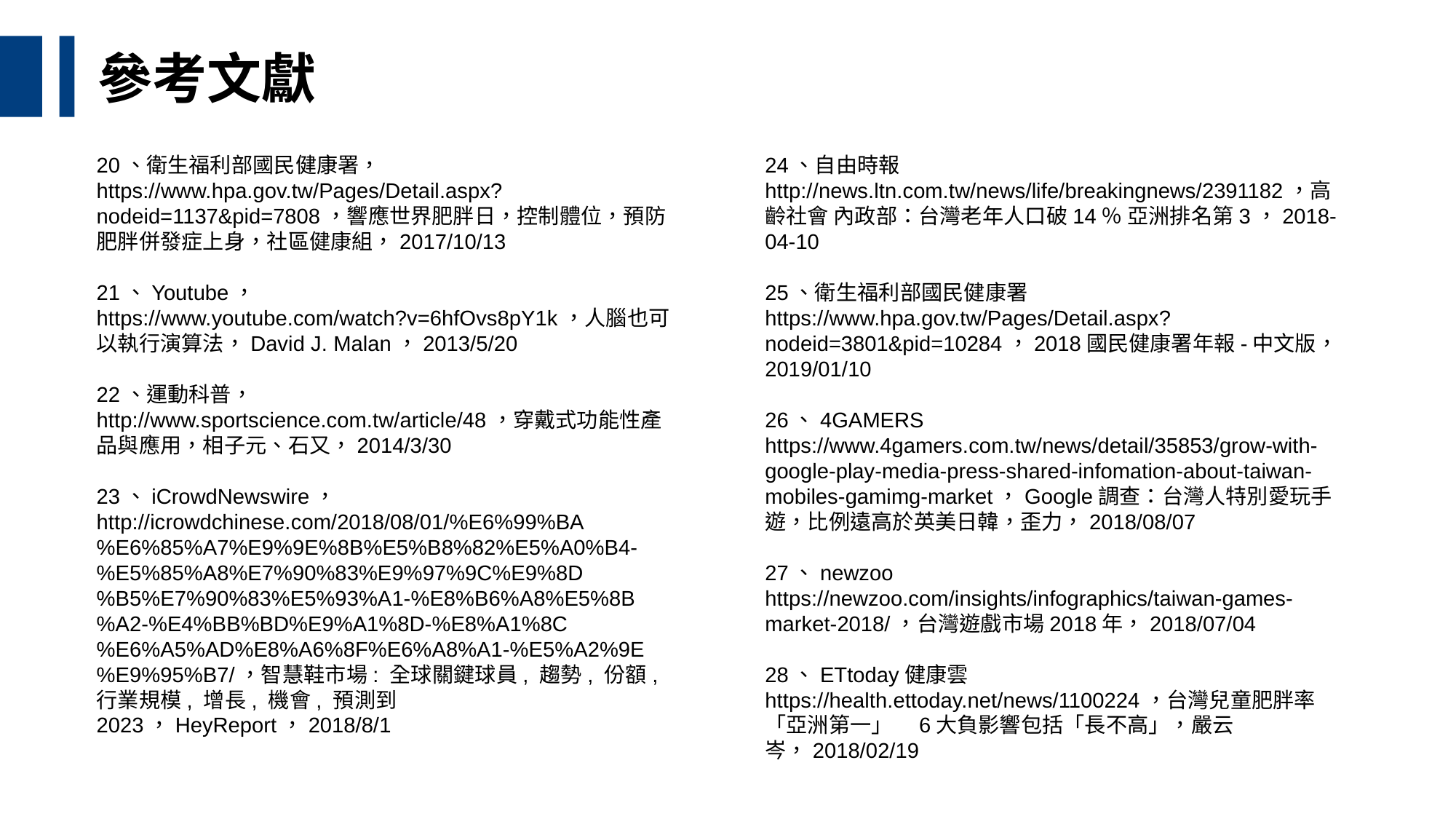

參考文獻
20、衛生福利部國民健康署，
https://www.hpa.gov.tw/Pages/Detail.aspx?nodeid=1137&pid=7808，響應世界肥胖日，控制體位，預防肥胖併發症上身，社區健康組，2017/10/13

21、Youtube，
https://www.youtube.com/watch?v=6hfOvs8pY1k，人腦也可以執行演算法，David J. Malan，2013/5/20

22、運動科普，
http://www.sportscience.com.tw/article/48，穿戴式功能性產品與應用，相子元、石又，2014/3/30

23、iCrowdNewswire，
http://icrowdchinese.com/2018/08/01/%E6%99%BA%E6%85%A7%E9%9E%8B%E5%B8%82%E5%A0%B4-%E5%85%A8%E7%90%83%E9%97%9C%E9%8D%B5%E7%90%83%E5%93%A1-%E8%B6%A8%E5%8B%A2-%E4%BB%BD%E9%A1%8D-%E8%A1%8C%E6%A5%AD%E8%A6%8F%E6%A8%A1-%E5%A2%9E%E9%95%B7/，智慧鞋市場: 全球關鍵球員, 趨勢, 份額, 行業規模, 增長, 機會, 預測到2023，HeyReport，2018/8/1
24、自由時報
http://news.ltn.com.tw/news/life/breakingnews/2391182，高齡社會 內政部：台灣老年人口破14％ 亞洲排名第3，2018-04-10

25、衛生福利部國民健康署
https://www.hpa.gov.tw/Pages/Detail.aspx?nodeid=3801&pid=10284，2018國民健康署年報-中文版，2019/01/10

26、4GAMERS
https://www.4gamers.com.tw/news/detail/35853/grow-with-google-play-media-press-shared-infomation-about-taiwan-mobiles-gamimg-market，Google調查：台灣人特別愛玩手遊，比例遠高於英美日韓，歪力，2018/08/07

27、newzoo
https://newzoo.com/insights/infographics/taiwan-games-market-2018/，台灣遊戲市場2018年，2018/07/04

28、ETtoday健康雲
https://health.ettoday.net/news/1100224，台灣兒童肥胖率「亞洲第一」　6大負影響包括「長不高」，嚴云岑，2018/02/19